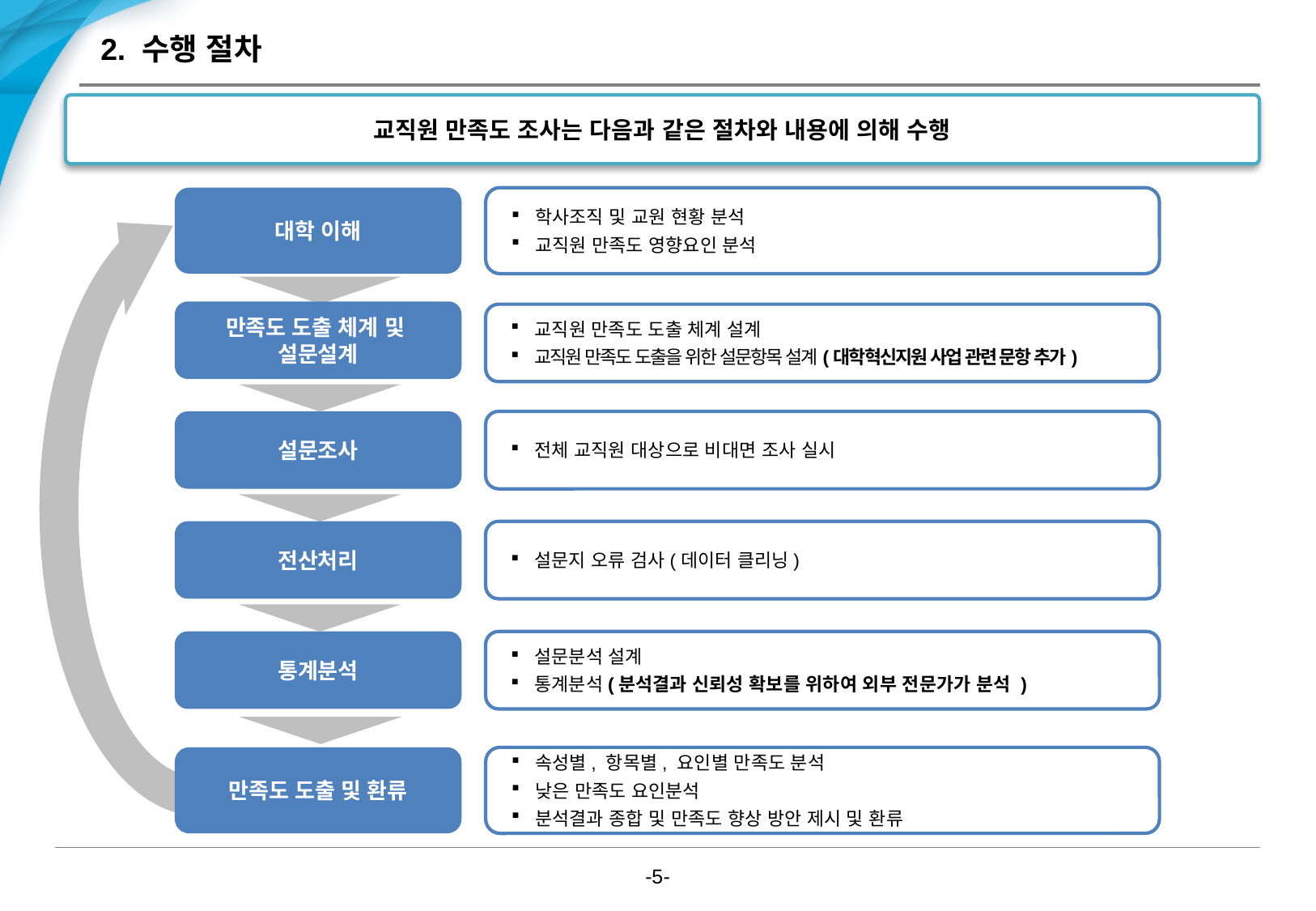

# 2. 수행 절차

교직원 만족도 조사는 다음과 같은 절차와 내용에 의해 수행

대학 이해
학사조직 및 교원 현황 분석
교직원 만족도 영향요인 분석

만족도 도출 체계 및
설문설계
교직원 만족도 도출 체계 설계
교직원 만족도 도출을 위한 설문항목 설계(대학혁신지원 사업 관련 문항 추가)

설문조사
전체 교직원 대상으로 비대면 조사 실시

전산처리
설문지 오류 검사(데이터 클리닝)

통계분석
설문분석 설계
통계분석(분석결과 신뢰성 확보를 위하여 외부 전문가가 분석 )

만족도 도출 및 환류
속성별, 항목별, 요인별 만족도 분석
낮은 만족도 요인분석
분석결과 종합 및 만족도 향상 방안 제시 및 환류
-5-